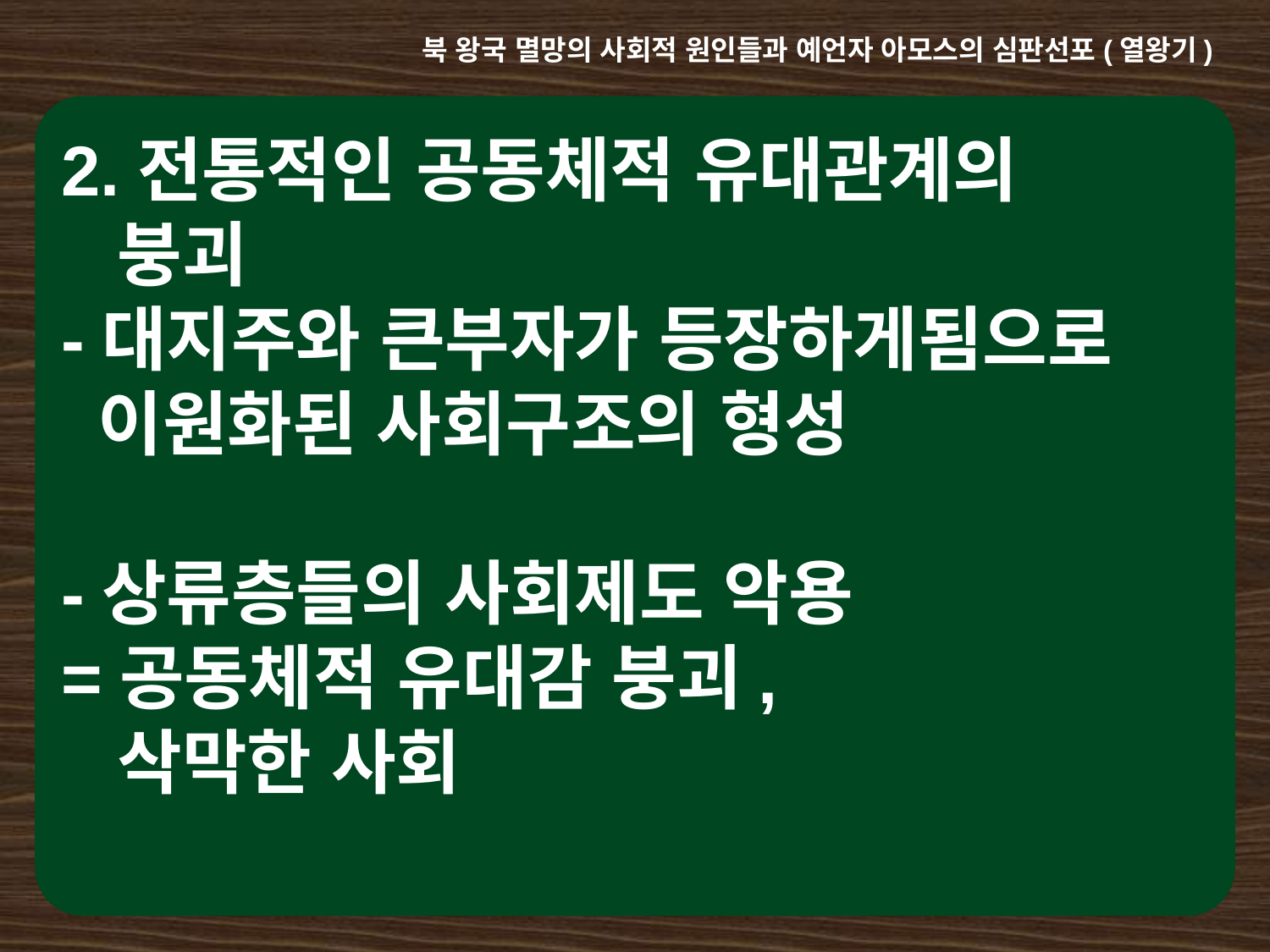

북 왕국 멸망의 사회적 원인들과 예언자 아모스의 심판선포(열왕기)
2.전통적인 공동체적 유대관계의
  붕괴
-대지주와 큰부자가 등장하게됨으로
 이원화된 사회구조의 형성

-상류층들의 사회제도 악용
=공동체적 유대감 붕괴,
  삭막한 사회